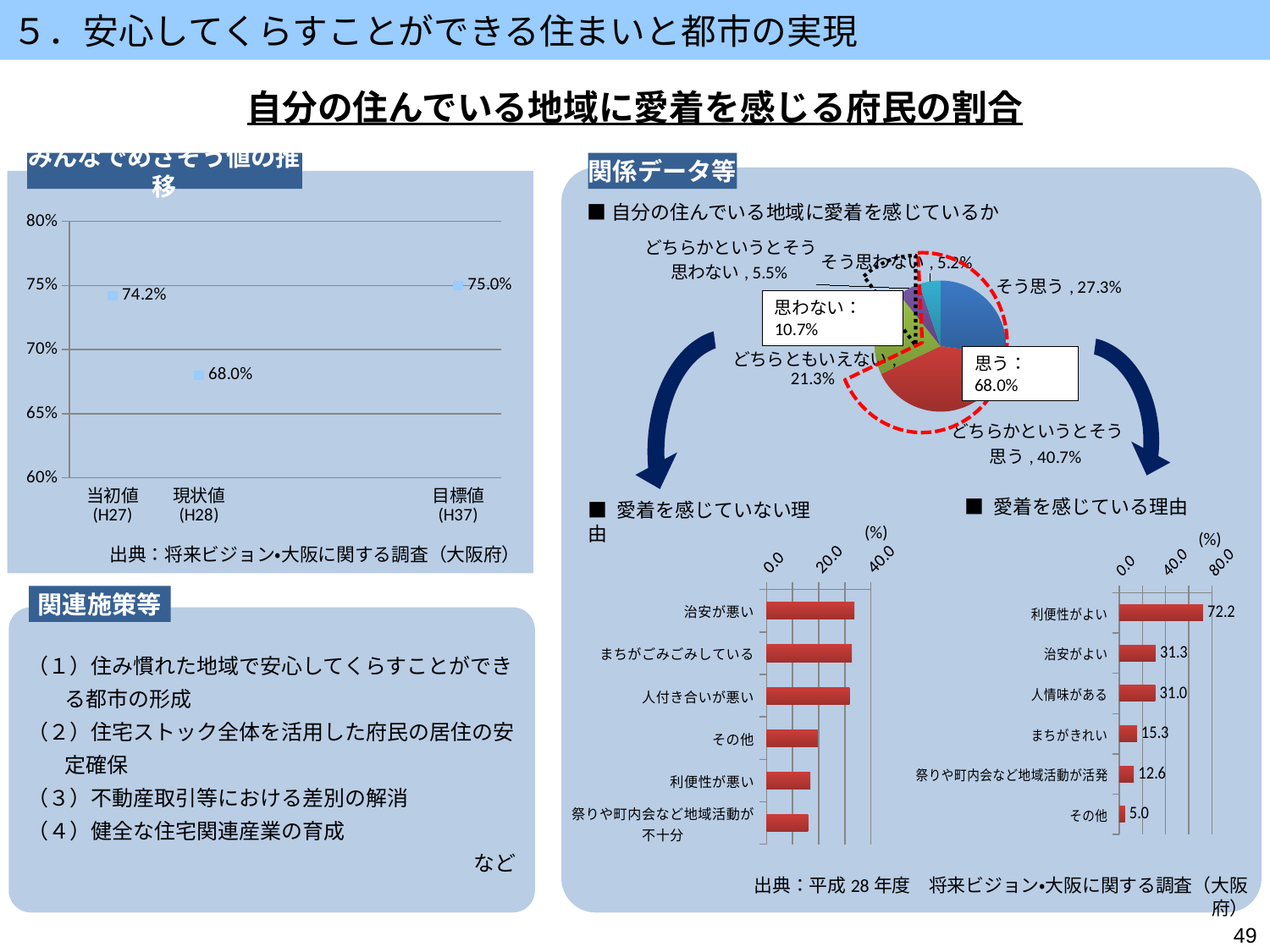

５．安心してくらすことができる住まいと都市の実現
自分の住んでいる地域に愛着を感じる府民の割合
みんなでめざそう値の推移
関係データ等

■自分の住んでいる地域に愛着を感じているか

### Chart

| Category |  |
|---|---|
| 当初値
(H27) | 0.742 |
| 現状値
(H28) | 0.68 |
|  | None |
|  | None |
| 目標値
(H37) | 0.75 |

### Chart

| Category |  |
|---|---|
| そう思う | 27.3 |
| どちらかというとそう思う | 40.7 |
| どちらともいえない | 21.3 |
| どちらかというとそう思わない | 5.5 |
| そう思わない | 5.2 |

思わない：10.7%

思う：68.0%
■ 愛着を感じている理由
■ 愛着を感じていない理由
(%)
(%)

### Chart

| Category |  |
|---|---|
| 治安が悪い | 33.64485981308411 |
| まちがごみごみしている | 32.71028037383178 |
| 人付き合いが悪い | 31.77570093457944 |
| その他 | 19.626168224299064 |
| 利便性が悪い | 16.822429906542055 |
| 祭りや町内会など地域活動が不十分 | 15.88785046728972 |
出典：将来ビジョン・大阪に関する調査（大阪府）

### Chart

| Category |  |
|---|---|
| 利便性がよい | 72.20588235294117 |
| 治安がよい | 31.323529411764707 |
| 人情味がある | 31.029411764705884 |
| まちがきれい | 15.294117647058824 |
| 祭りや町内会など地域活動が活発 | 12.647058823529411 |
| その他 | 5.0 |
関連施策等

（１）住み慣れた地域で安心してくらすことができる都市の形成
（２）住宅ストック全体を活用した府民の居住の安定確保
（３）不動産取引等における差別の解消
（４）健全な住宅関連産業の育成
など
出典：平成28年度　将来ビジョン・大阪に関する調査（大阪府）
49